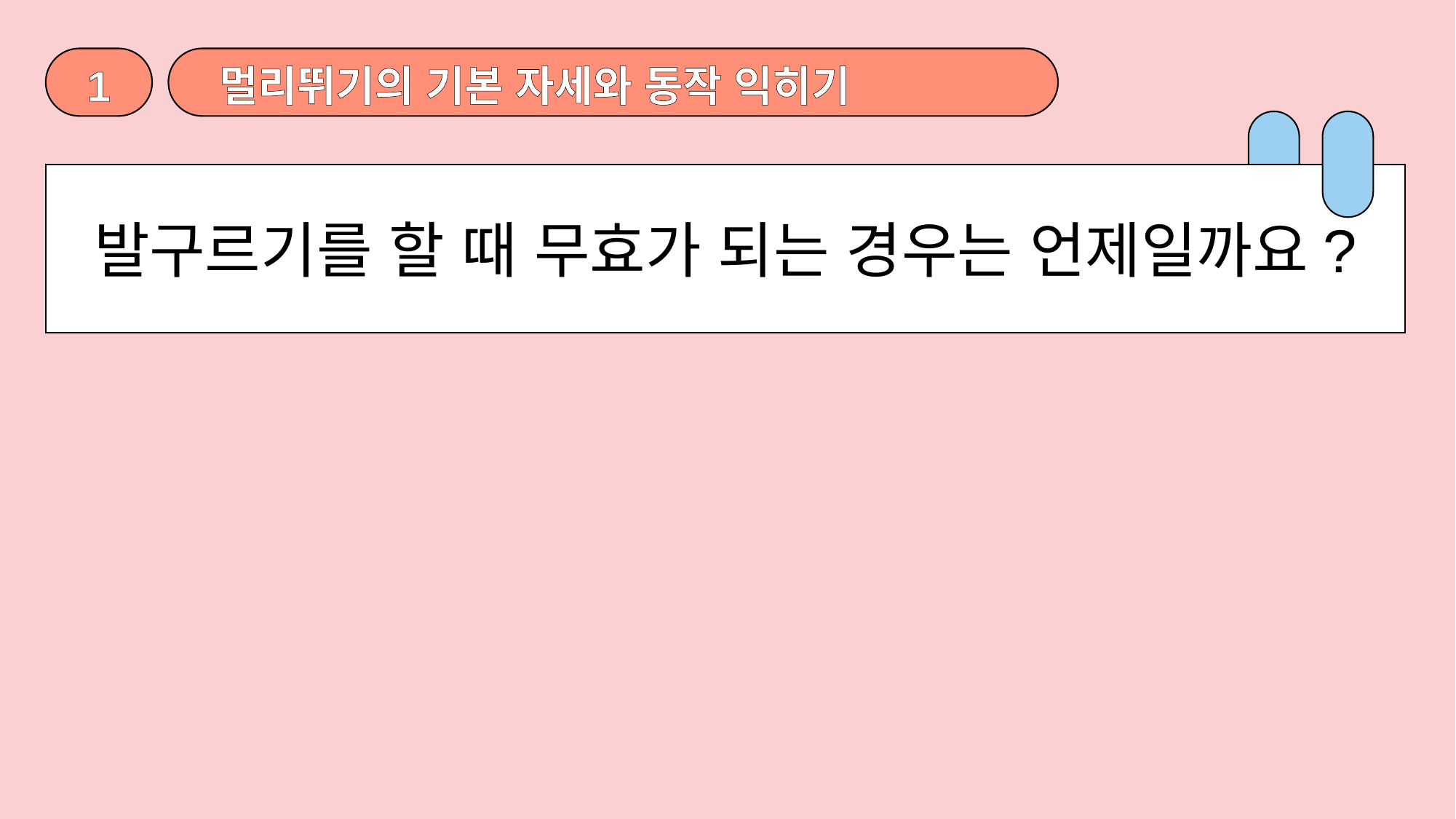

1
멀리뛰기의 기본 자세와 동작 익히기

발구르기를 할 때 무효가 되는 경우는 언제일까요?